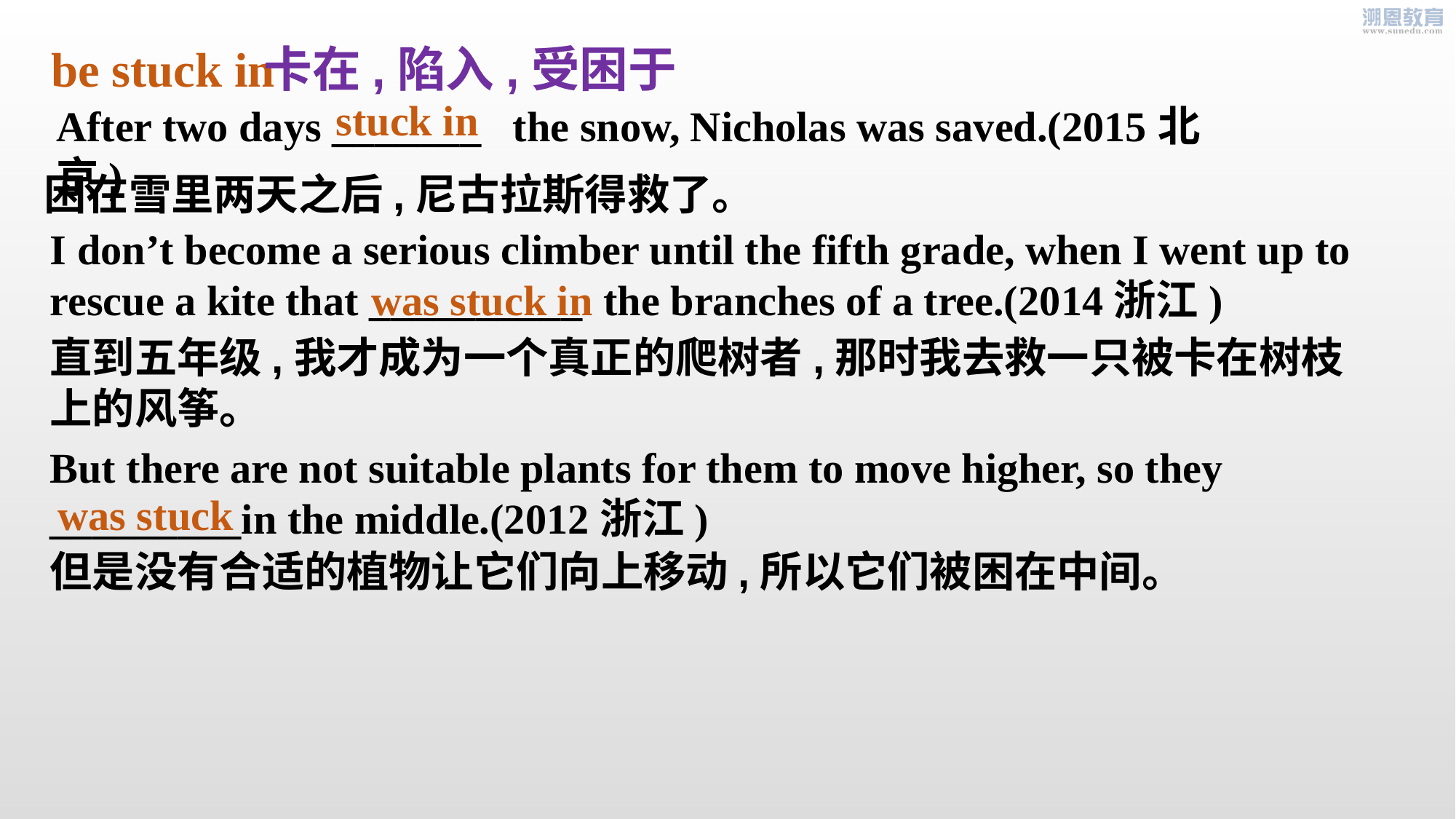

卡在,陷入,受困于
be stuck in
stuck in
After two days _______   the snow, Nicholas was saved.(2015北京)
困在雪里两天之后,尼古拉斯得救了。
I don’t become a serious climber until the fifth grade, when I went up to rescue a kite that __________  the branches of a tree.(2014浙江)
was stuck in
直到五年级,我才成为一个真正的爬树者,那时我去救一只被卡在树枝上的风筝。
But there are not suitable plants for them to move higher, so they _________in the middle.(2012浙江)
was stuck
但是没有合适的植物让它们向上移动,所以它们被困在中间。